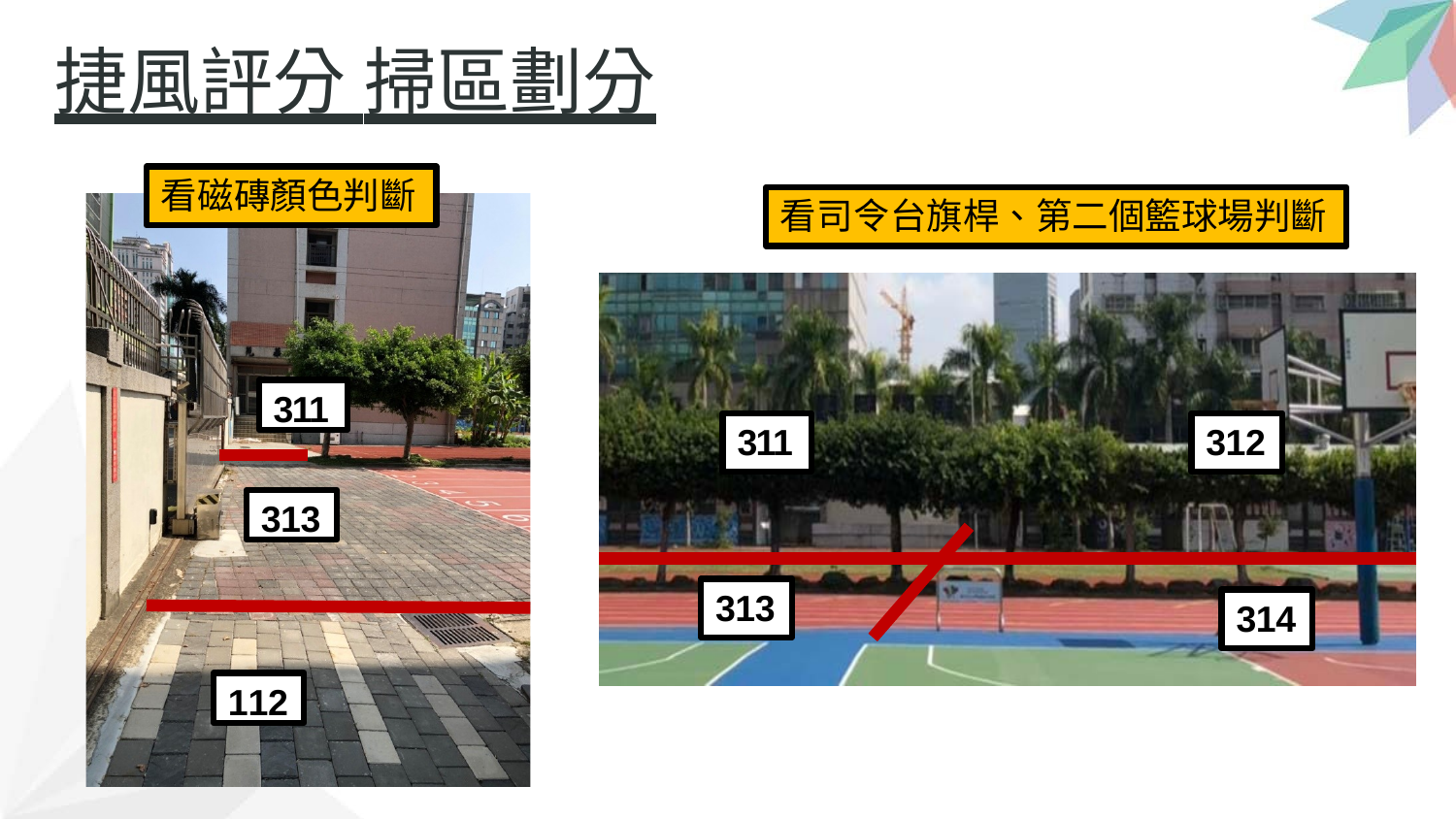

# 捷風評分 掃區劃分

看磁磚顏色判斷

看司令台旗桿、第二個籃球場判斷

311

311
312
313

313

314
112